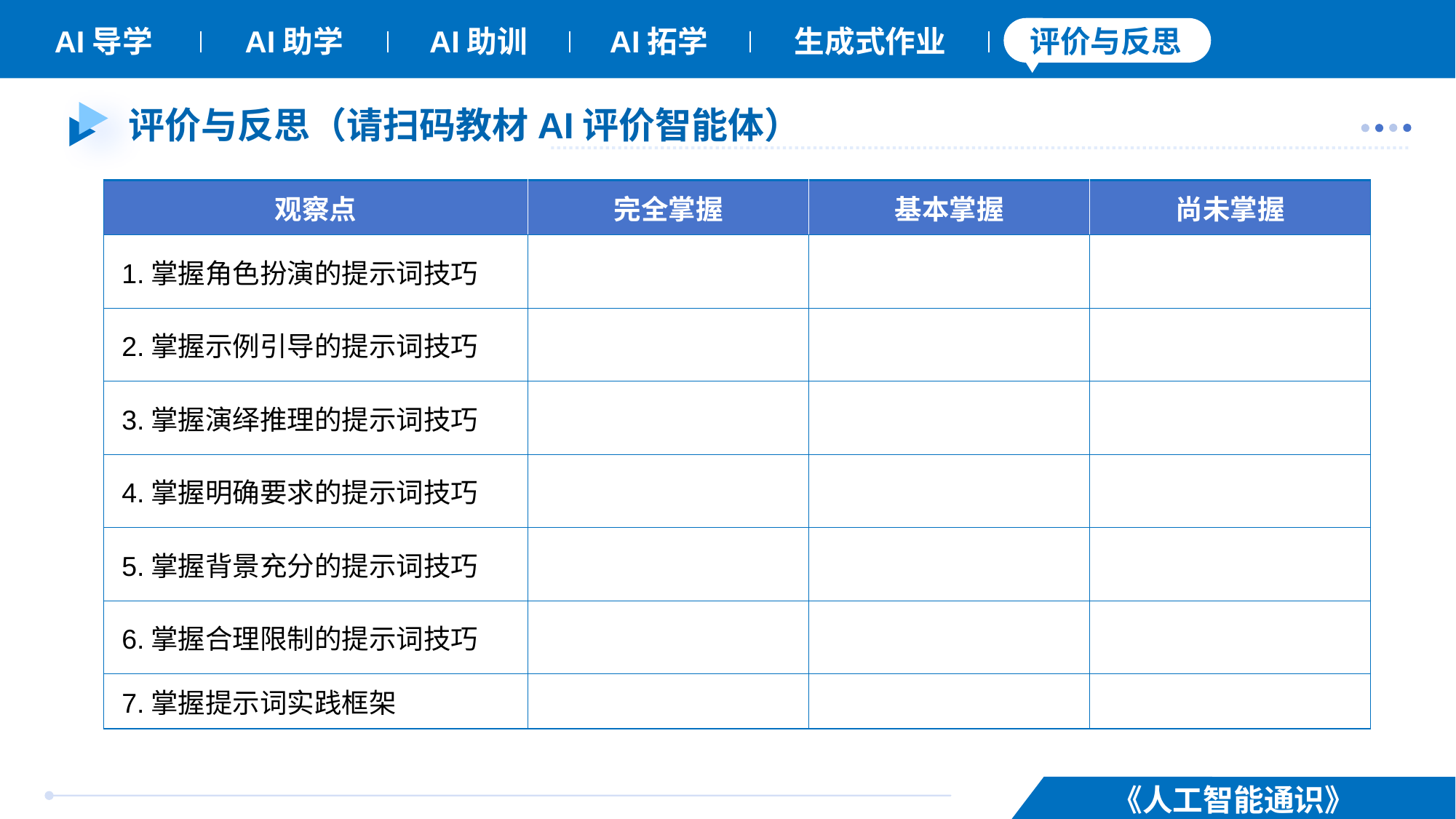

# 评价与反思（请扫码教材AI评价智能体）
| 观察点 | 完全掌握 | 基本掌握 | 尚未掌握 |
| --- | --- | --- | --- |
| 1.掌握角色扮演的提示词技巧 |  |  |  |
| 2.掌握示例引导的提示词技巧 |  |  |  |
| 3.掌握演绎推理的提示词技巧 |  |  |  |
| 4.掌握明确要求的提示词技巧 |  |  |  |
| 5.掌握背景充分的提示词技巧 |  |  |  |
| 6.掌握合理限制的提示词技巧 |  |  |  |
| 7.掌握提示词实践框架 |  |  |  |